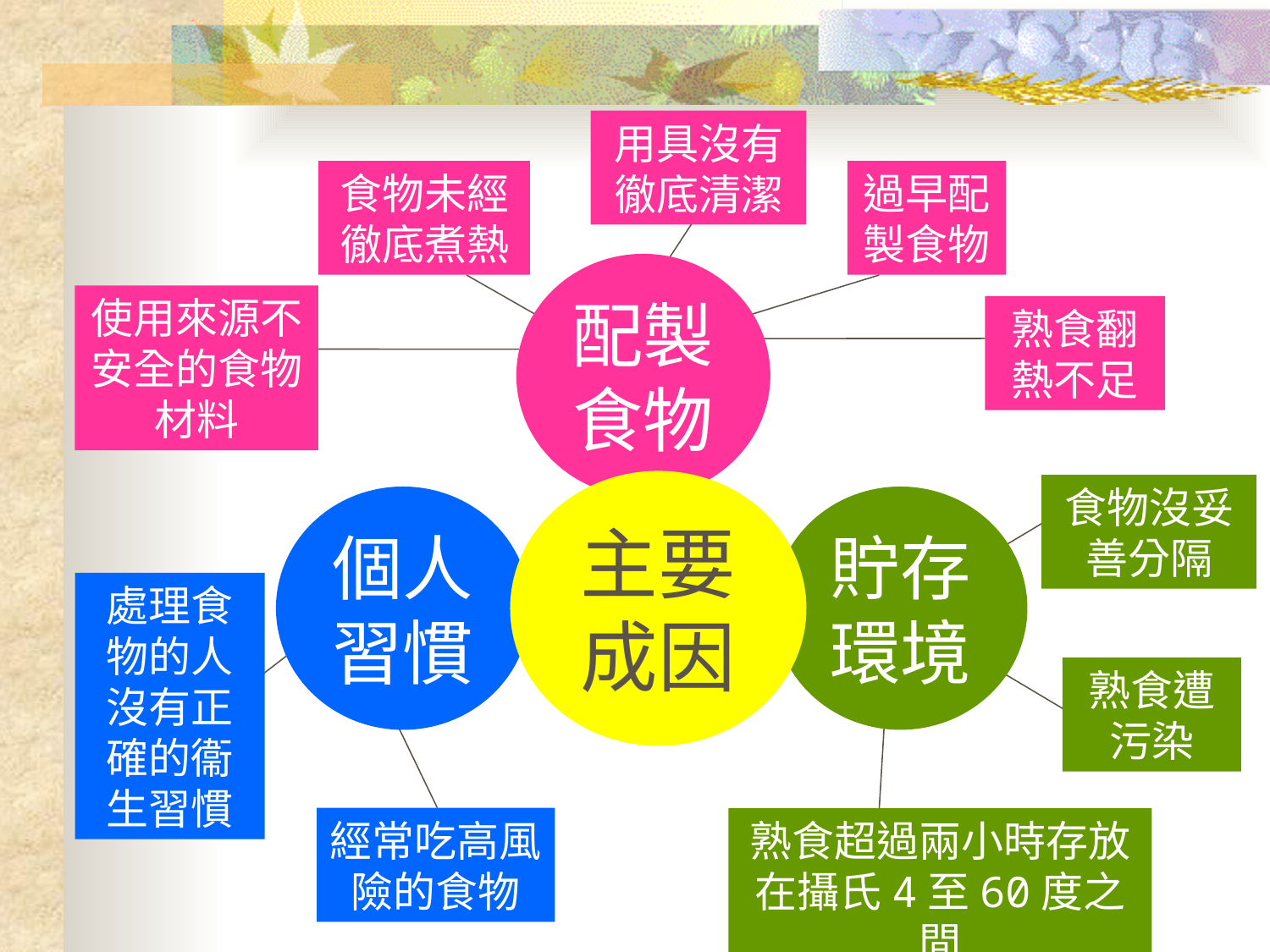

用具沒有徹底清潔
食物未經徹底煮熱
過早配製食物

配製
食物

使用來源不安全的食物材料
熟食翻熱不足

主要
成因
食物沒妥善分隔
個人
習慣
貯存
環境

處理食物的人沒有正確的衞生習慣

熟食遭污染

經常吃高風險的食物
熟食超過兩小時存放在攝氏4至60度之間